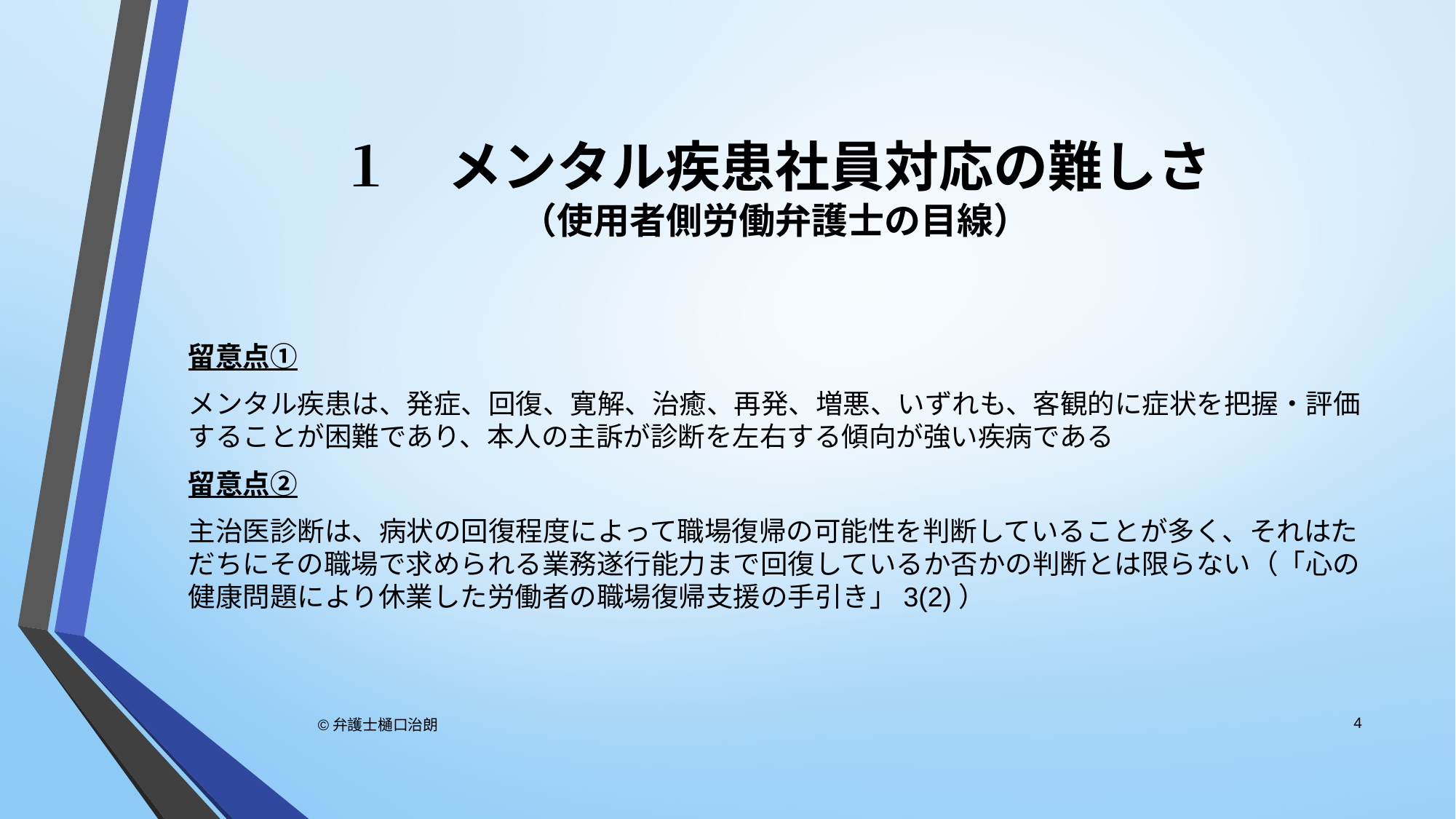

# １　メンタル疾患社員対応の難しさ （使用者側労働弁護士の目線）
留意点①
メンタル疾患は、発症、回復、寛解、治癒、再発、増悪、いずれも、客観的に症状を把握・評価することが困難であり、本人の主訴が診断を左右する傾向が強い疾病である
留意点➁
主治医診断は、病状の回復程度によって職場復帰の可能性を判断していることが多く、それはただちにその職場で求められる業務遂行能力まで回復しているか否かの判断とは限らない（「心の健康問題により休業した労働者の職場復帰支援の手引き」3(2)）
4
©弁護士樋口治朗